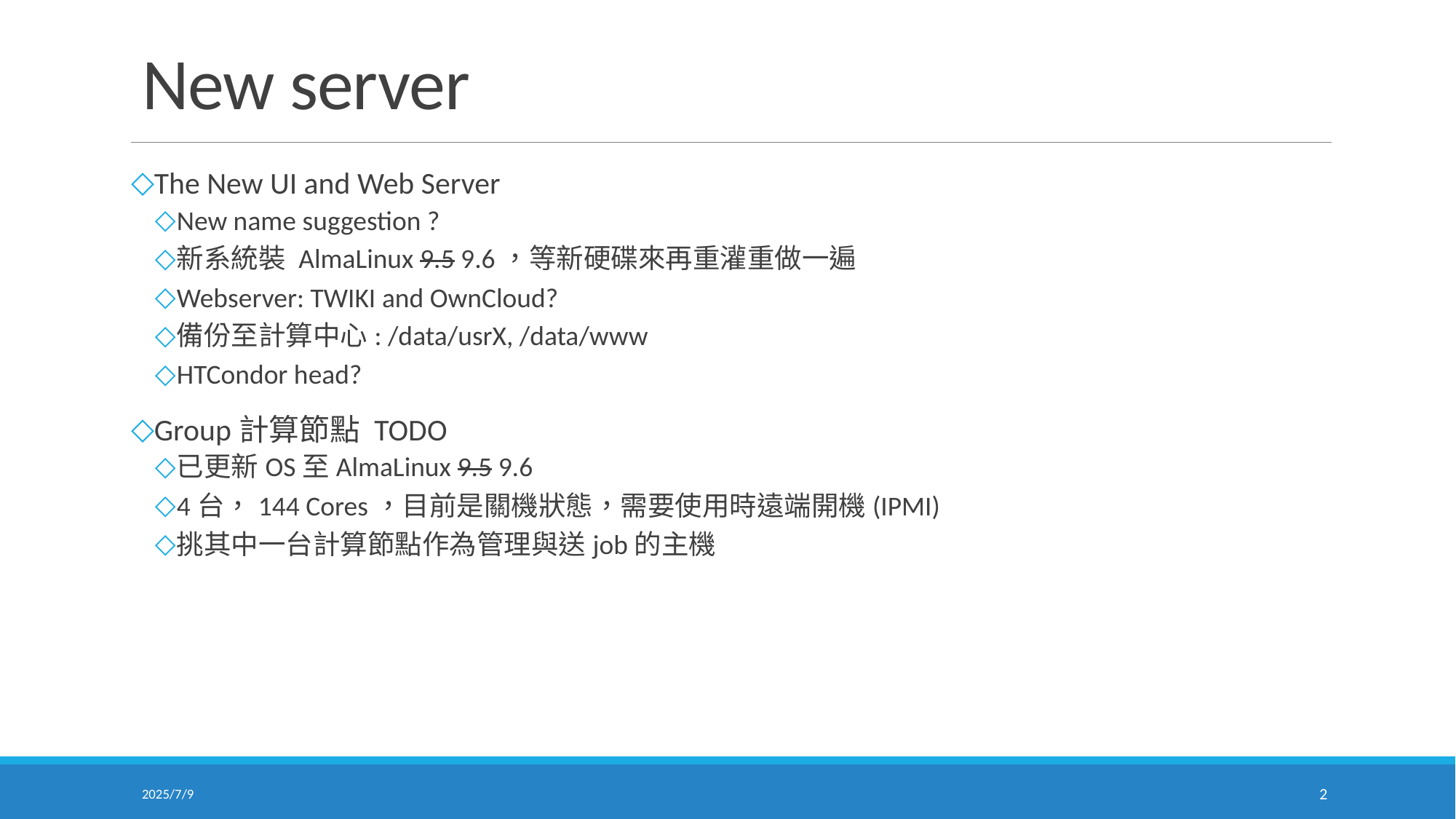

# New server
The New UI and Web Server
New name suggestion ?
新系統裝 AlmaLinux 9.5 9.6，等新硬碟來再重灌重做一遍
Webserver: TWIKI and OwnCloud?
備份至計算中心: /data/usrX, /data/www
HTCondor head?
Group計算節點 TODO
已更新OS至AlmaLinux 9.5 9.6
4台，144 Cores，目前是關機狀態，需要使用時遠端開機(IPMI)
挑其中一台計算節點作為管理與送job的主機
2025/7/9
2